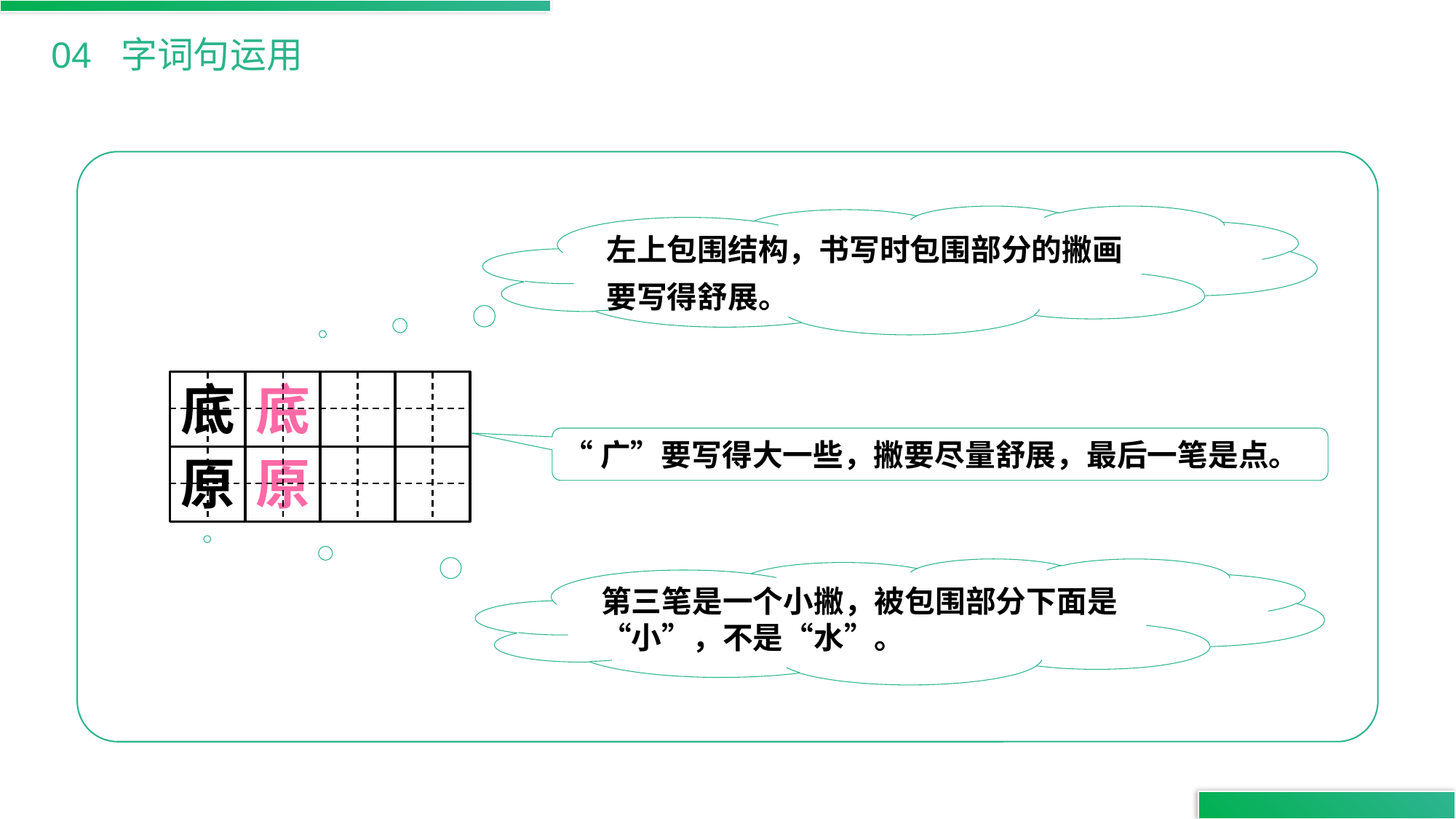

04  字词句运用
左上包围结构，书写时包围部分的撇画要写得舒展。
底
底

“广”要写得大一些，撇要尽量舒展，最后一笔是点。
原
原

第三笔是一个小撇，被包围部分下面是“小”，不是“水”。